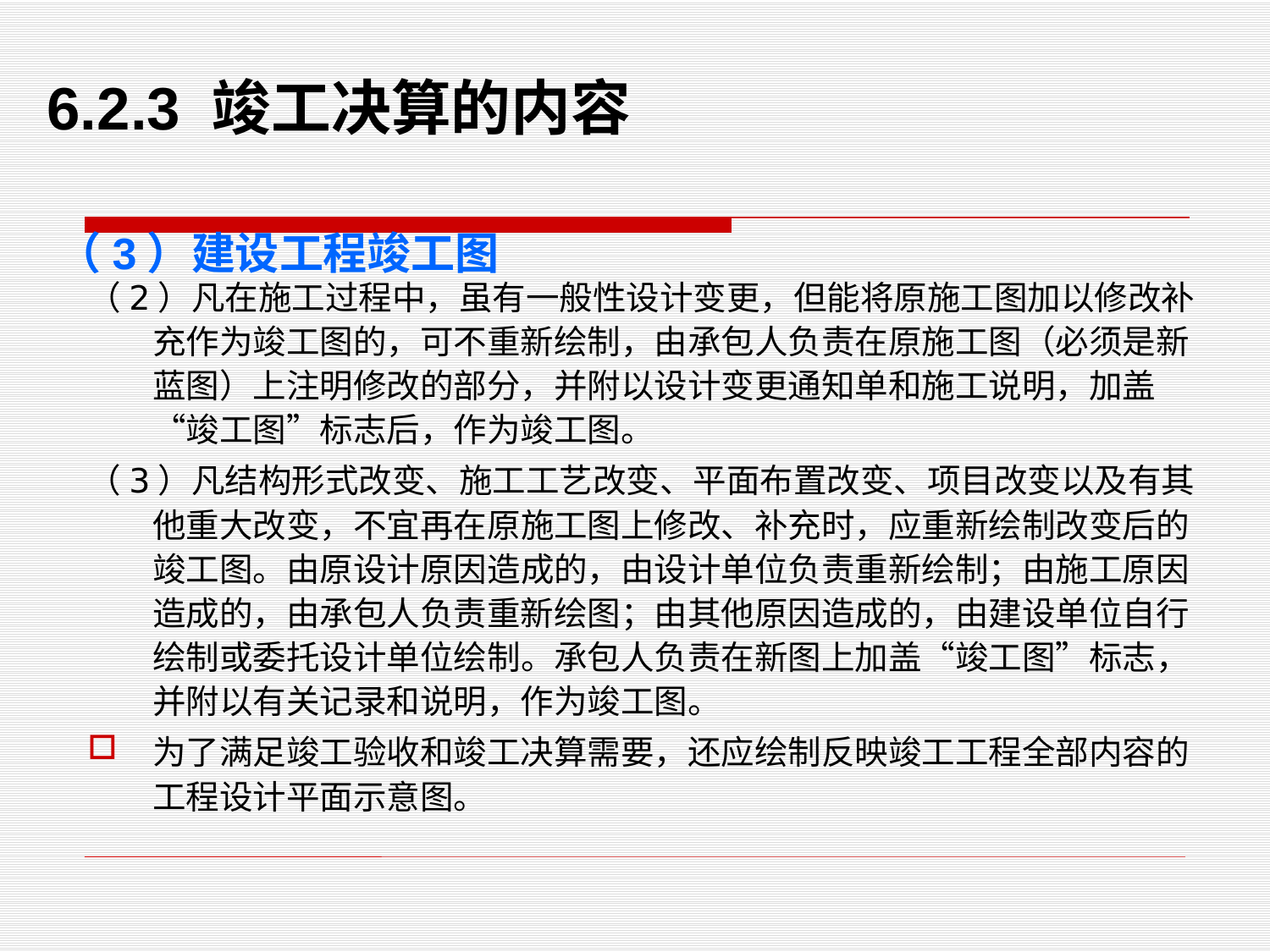

6.2.3 竣工决算的内容
# （3）建设工程竣工图
（2）凡在施工过程中，虽有一般性设计变更，但能将原施工图加以修改补充作为竣工图的，可不重新绘制，由承包人负责在原施工图（必须是新蓝图）上注明修改的部分，并附以设计变更通知单和施工说明，加盖“竣工图”标志后，作为竣工图。
（3）凡结构形式改变、施工工艺改变、平面布置改变、项目改变以及有其他重大改变，不宜再在原施工图上修改、补充时，应重新绘制改变后的竣工图。由原设计原因造成的，由设计单位负责重新绘制；由施工原因造成的，由承包人负责重新绘图；由其他原因造成的，由建设单位自行绘制或委托设计单位绘制。承包人负责在新图上加盖“竣工图”标志，并附以有关记录和说明，作为竣工图。
为了满足竣工验收和竣工决算需要，还应绘制反映竣工工程全部内容的工程设计平面示意图。